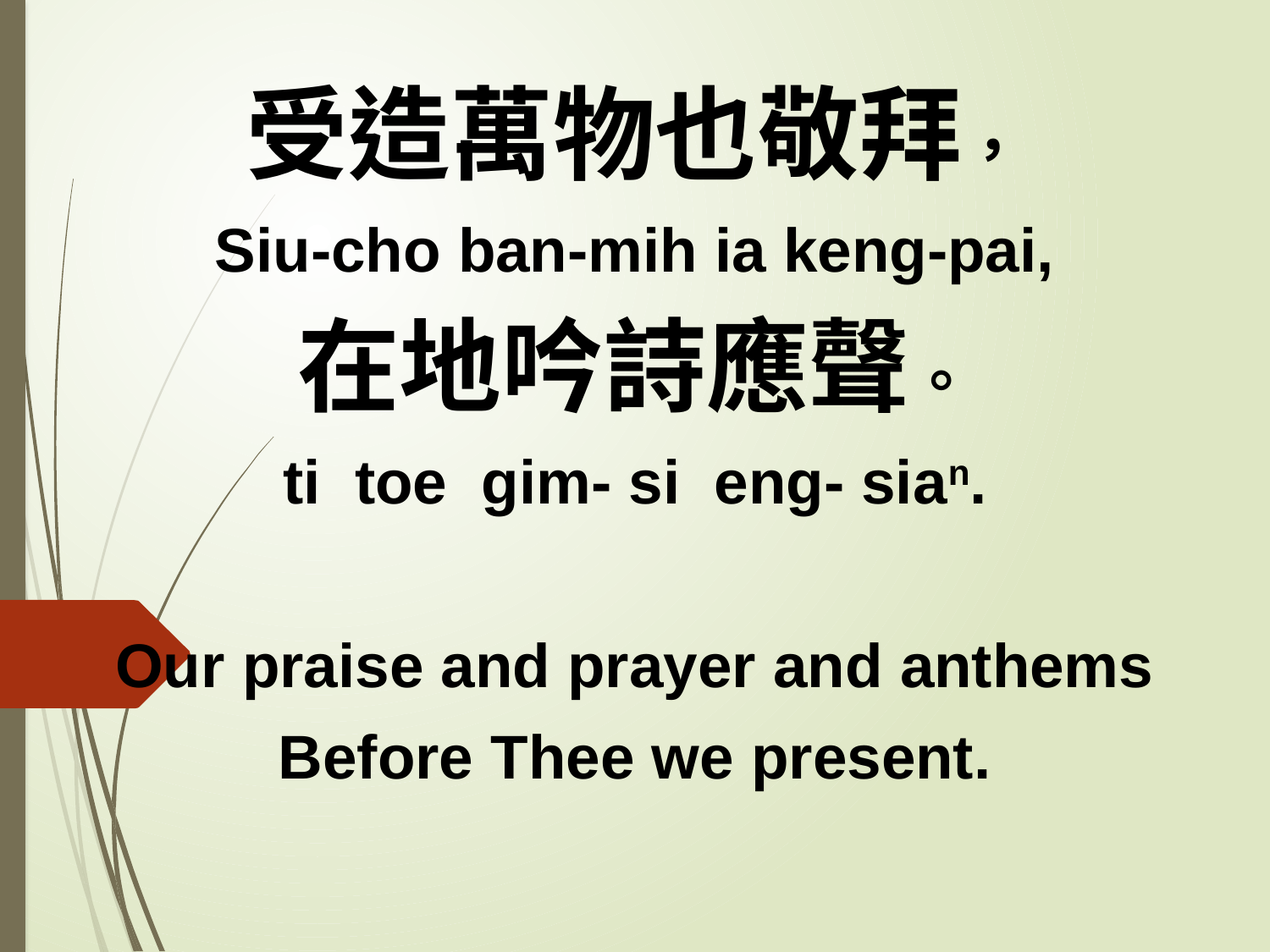

受造萬物也敬拜，
Siu-cho ban-mih ia keng-pai,
在地吟詩應聲。
ti  toe  gim- si  eng- sian.

Our praise and prayer and anthems
Before Thee we present.